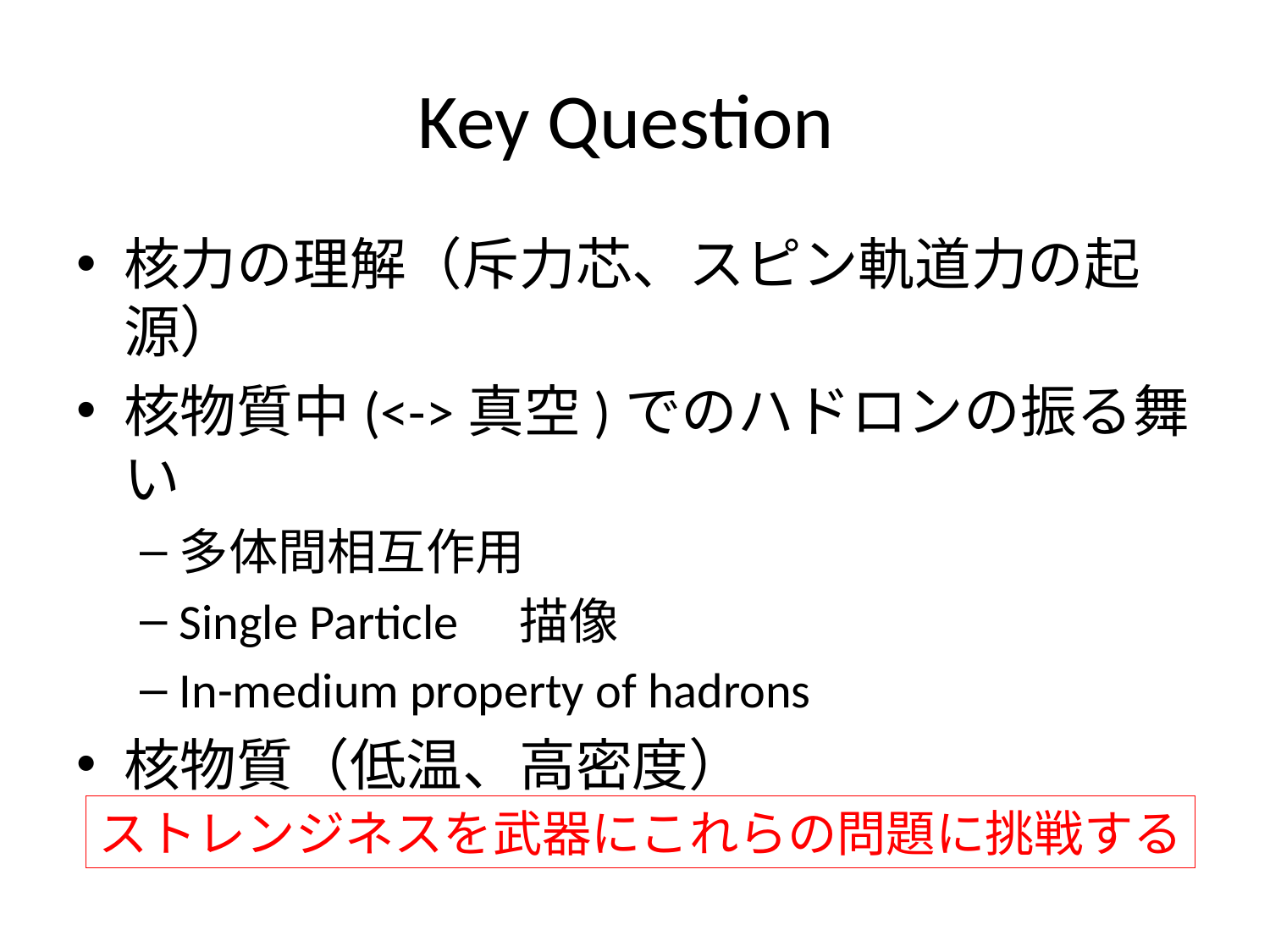

# Key Question
核力の理解（斥力芯、スピン軌道力の起源）
核物質中(<->真空)でのハドロンの振る舞い
多体間相互作用
Single Particle　描像
In-medium property of hadrons
核物質（低温、高密度）

ストレンジネスを武器にこれらの問題に挑戦する